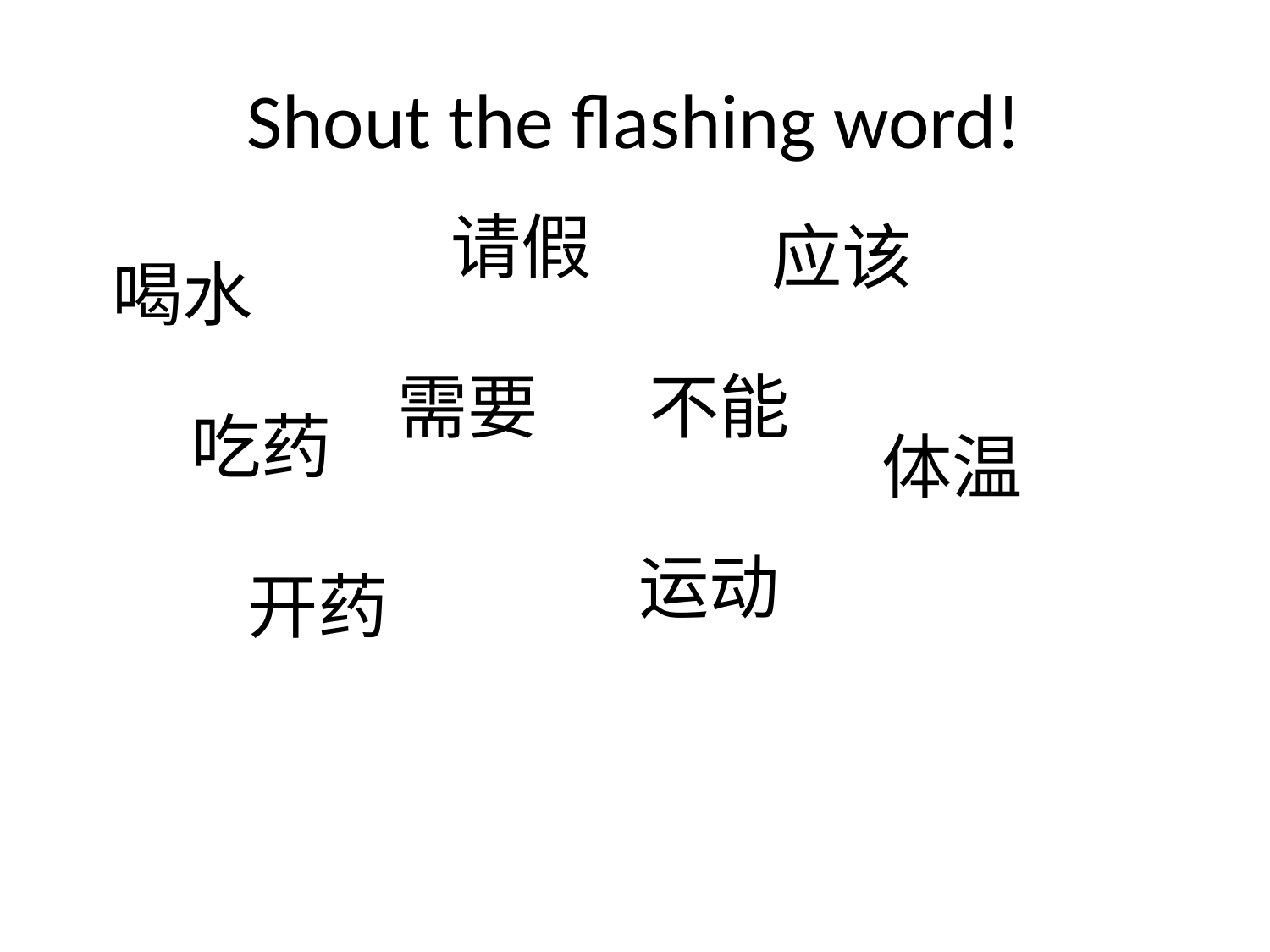

# Shout the flashing word!
请假
应该
喝水
需要
不能
吃药
体温
运动
开药